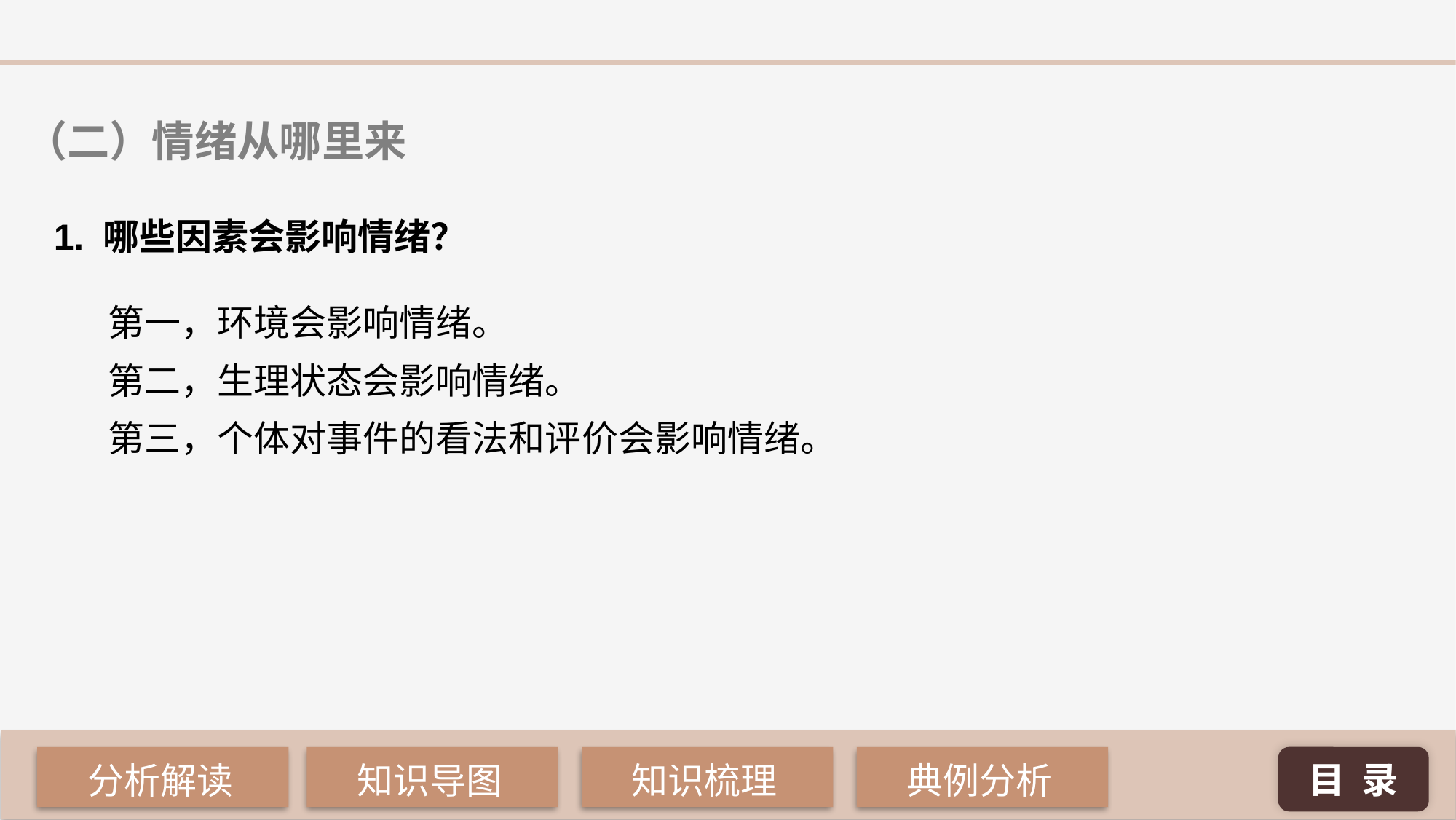

（二）情绪从哪里来
1. 哪些因素会影响情绪？
第一，环境会影响情绪。
第二，生理状态会影响情绪。
第三，个体对事件的看法和评价会影响情绪。